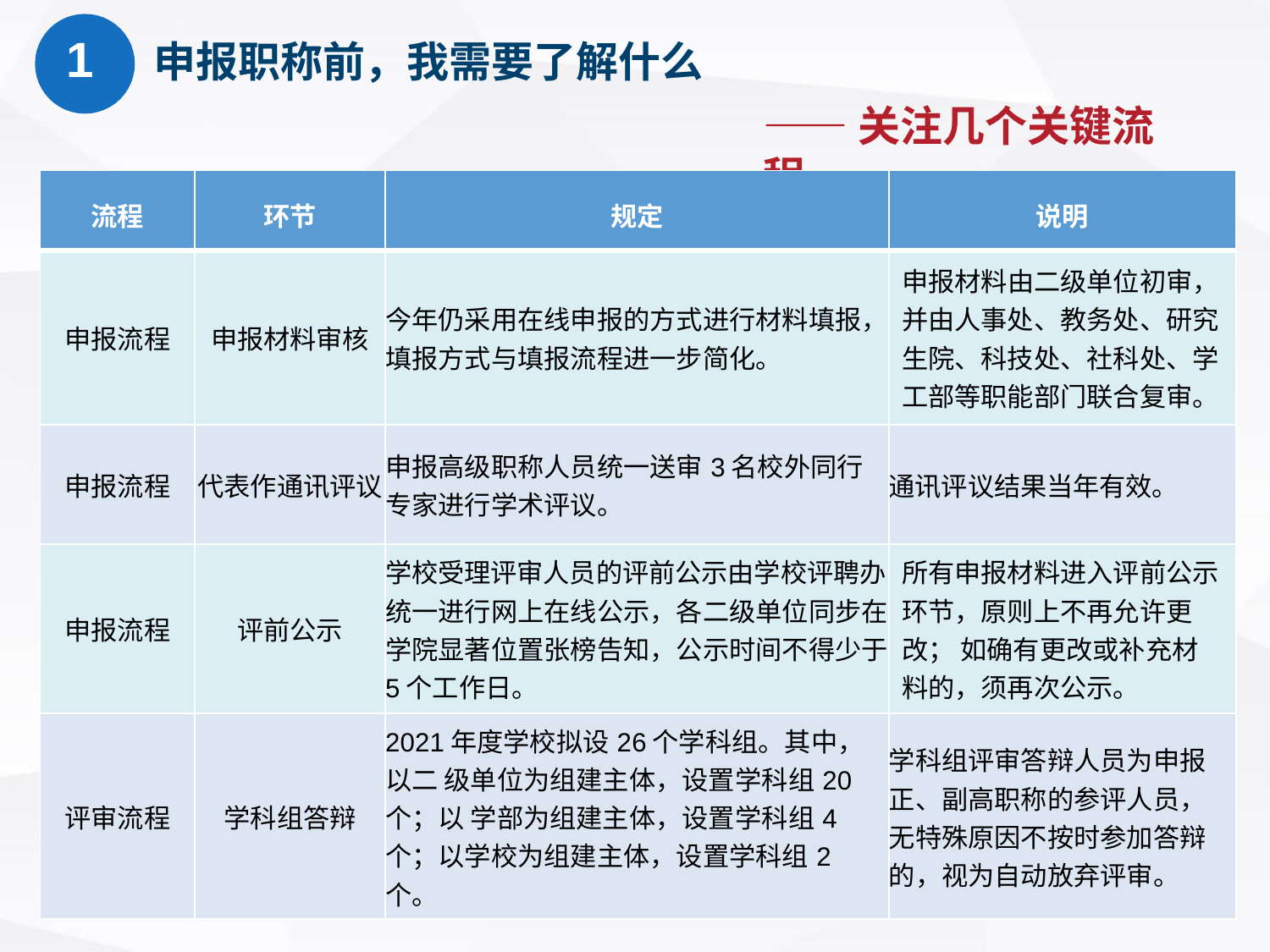

# 1	申报职称前，我需要了解什么
——关注几个关键流程
| 流程 | 环节 | 规定 | 说明 |
| --- | --- | --- | --- |
| 申报流程 | 申报材料审核 | 今年仍采用在线申报的方式进行材料填报， 填报方式与填报流程进一步简化。 | 申报材料由二级单位初审，并由人事处、教务处、研究生院、科技处、社科处、学工部等职能部门联合复审。 |
| 申报流程 | 代表作通讯评议 | 申报高级职称人员统一送审3名校外同行专家进行学术评议。 | 通讯评议结果当年有效。 |
| 申报流程 | 评前公示 | 学校受理评审人员的评前公示由学校评聘办统一进行网上在线公示，各二级单位同步在学院显著位置张榜告知，公示时间不得少于5个工作日。 | 所有申报材料进入评前公示 环节，原则上不再允许更改； 如确有更改或补充材料的，须再次公示。 |
| 评审流程 | 学科组答辩 | 2021年度学校拟设26个学科组。其中，以二 级单位为组建主体，设置学科组20个；以 学部为组建主体，设置学科组4个；以学校为组建主体，设置学科组2个。 | 学科组评审答辩人员为申报 正、副高职称的参评人员， 无特殊原因不按时参加答辩 的，视为自动放弃评审。 |